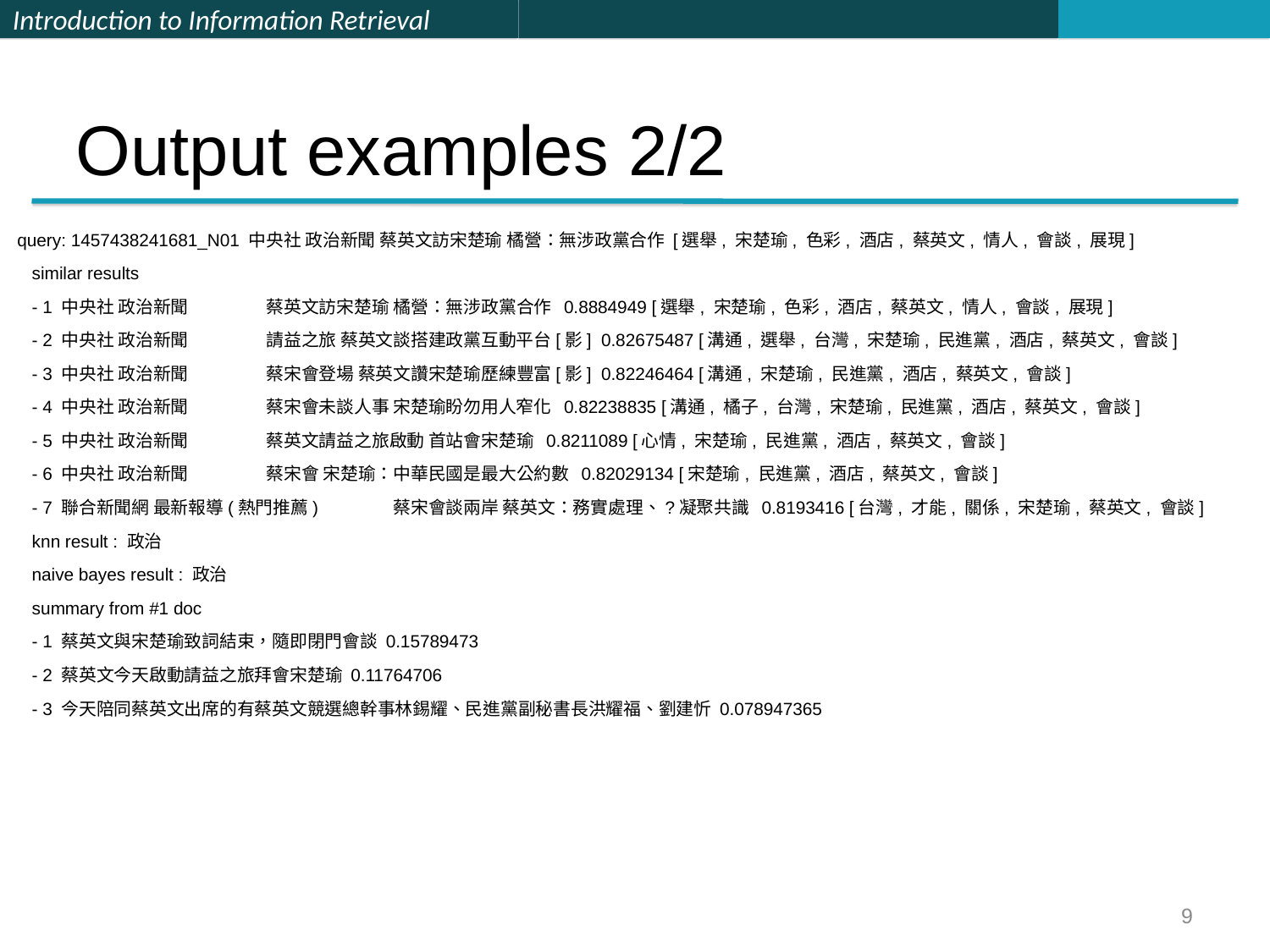

# Output examples 2/2
 query: 1457438241681_N01 中央社 政治新聞 蔡英文訪宋楚瑜 橘營：無涉政黨合作 [選舉, 宋楚瑜, 色彩, 酒店, 蔡英文, 情人, 會談, 展現]
    similar results
    - 1 中央社 政治新聞	蔡英文訪宋楚瑜 橘營：無涉政黨合作  0.8884949 [選舉, 宋楚瑜, 色彩, 酒店, 蔡英文, 情人, 會談, 展現]
    - 2 中央社 政治新聞	請益之旅 蔡英文談搭建政黨互動平台[影]  0.82675487 [溝通, 選舉, 台灣, 宋楚瑜, 民進黨, 酒店, 蔡英文, 會談]
    - 3 中央社 政治新聞	蔡宋會登場 蔡英文讚宋楚瑜歷練豐富[影]  0.82246464 [溝通, 宋楚瑜, 民進黨, 酒店, 蔡英文, 會談]
    - 4 中央社 政治新聞	蔡宋會未談人事 宋楚瑜盼勿用人窄化  0.82238835 [溝通, 橘子, 台灣, 宋楚瑜, 民進黨, 酒店, 蔡英文, 會談]
    - 5 中央社 政治新聞	蔡英文請益之旅啟動 首站會宋楚瑜  0.8211089 [心情, 宋楚瑜, 民進黨, 酒店, 蔡英文, 會談]
    - 6 中央社 政治新聞	蔡宋會 宋楚瑜：中華民國是最大公約數  0.82029134 [宋楚瑜, 民進黨, 酒店, 蔡英文, 會談]
    - 7 聯合新聞網 最新報導(熱門推薦)	蔡宋會談兩岸 蔡英文：務實處理、?凝聚共識  0.8193416 [台灣, 才能, 關係, 宋楚瑜, 蔡英文, 會談]
    knn result : 政治
    naive bayes result : 政治
    summary from #1 doc
    - 1 蔡英文與宋楚瑜致詞結束，隨即閉門會談 0.15789473
    - 2 蔡英文今天啟動請益之旅拜會宋楚瑜 0.11764706
    - 3 今天陪同蔡英文出席的有蔡英文競選總幹事林錫耀、民進黨副秘書長洪耀福、劉建忻 0.078947365
9